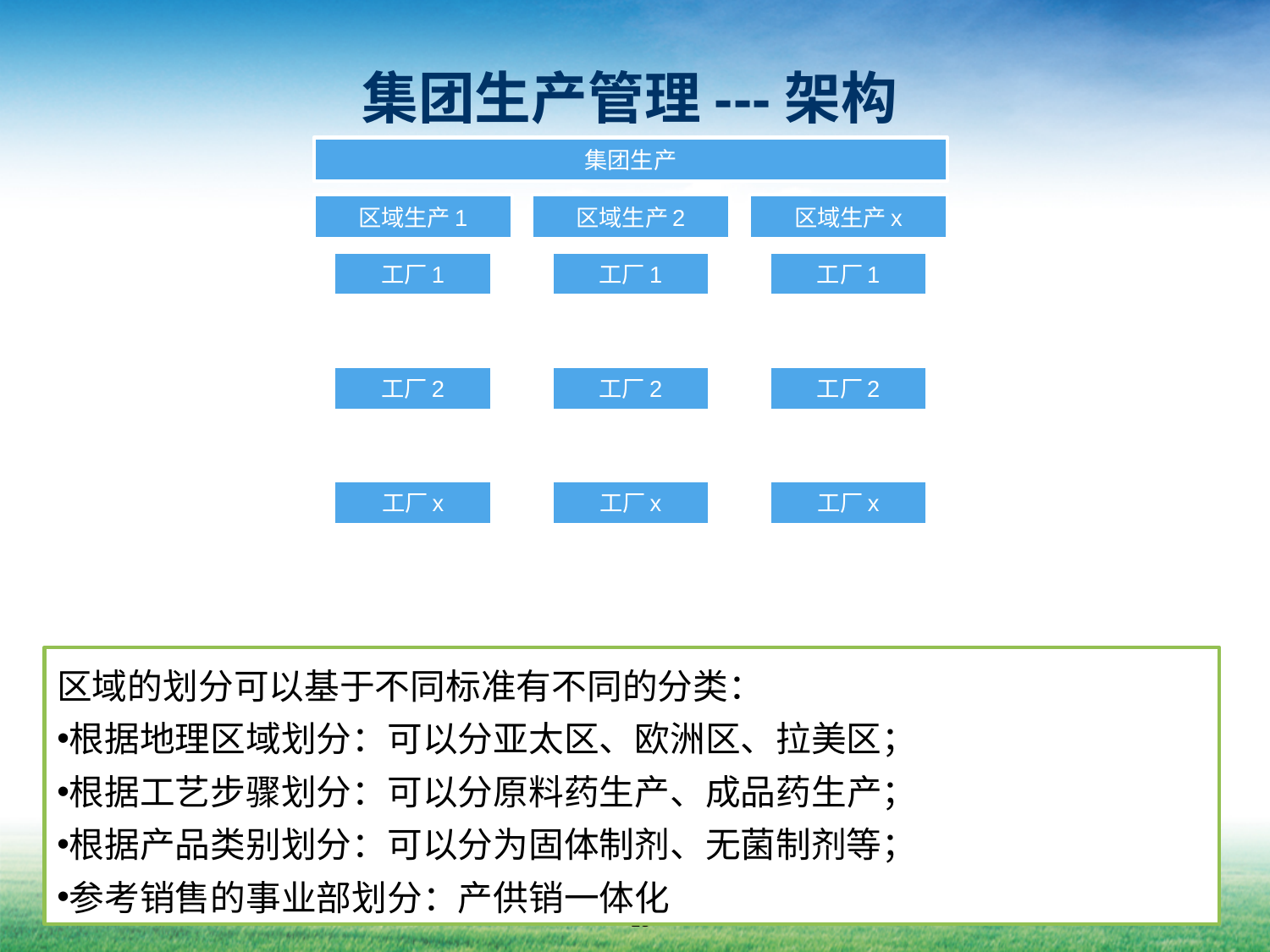

# 集团生产管理---架构
集团生产
区域生产1
区域生产2
区域生产x
工厂1
工厂2
工厂x
工厂1
工厂2
工厂x
工厂1
工厂2
工厂x
区域的划分可以基于不同标准有不同的分类：
根据地理区域划分：可以分亚太区、欧洲区、拉美区；
根据工艺步骤划分：可以分原料药生产、成品药生产；
根据产品类别划分：可以分为固体制剂、无菌制剂等；
参考销售的事业部划分：产供销一体化
18